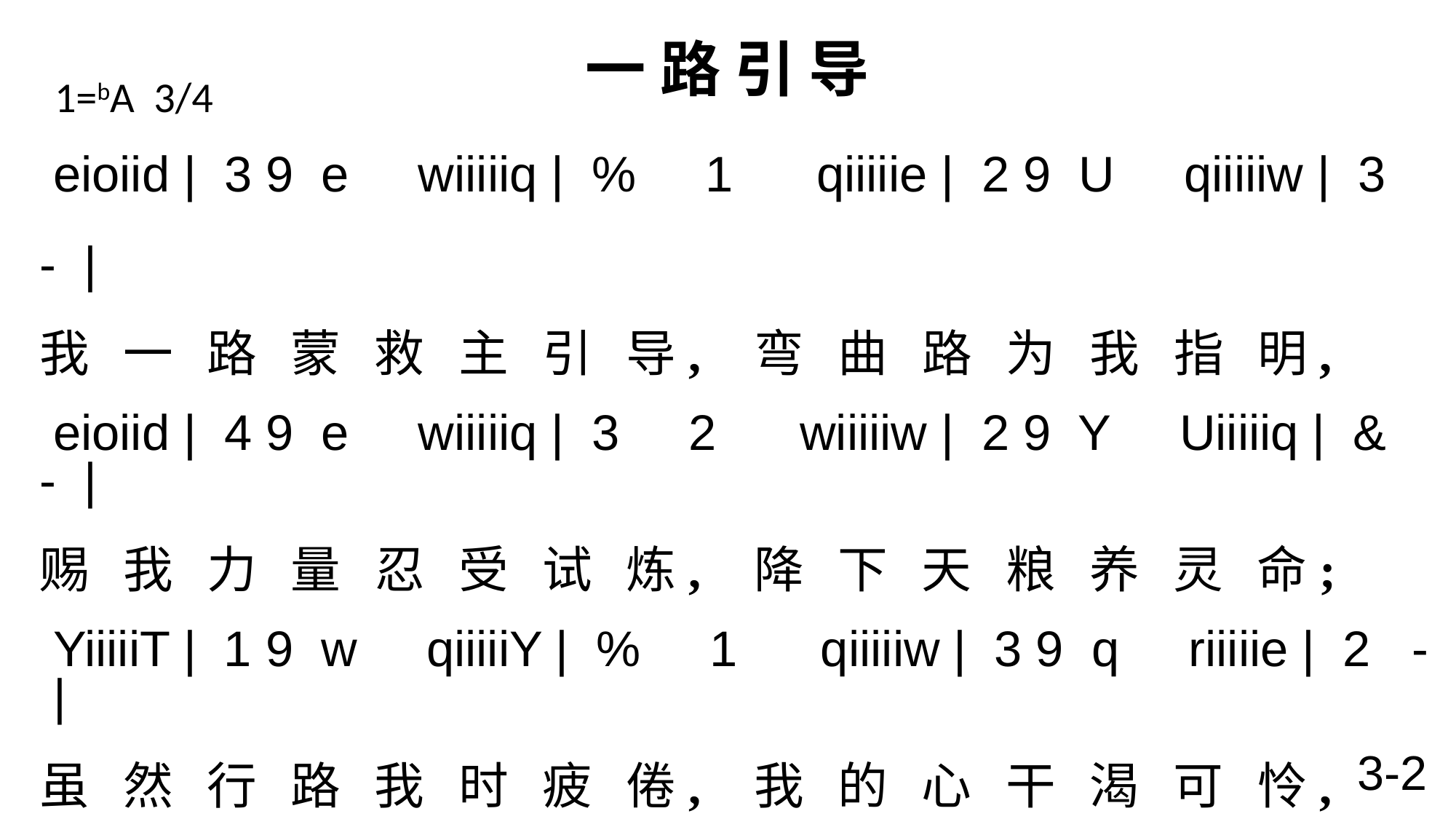

# 一 路 引 导
1=bA  3/4
eioiid |  3 9  e     wiiiiiq |  %     1      qiiiiie |  2 9  U     qiiiiiw |  3   -  |
我   一   路   蒙   救   主   引   导,   弯   曲   路   为   我   指   明,
eioiid |  4 9  e     wiiiiiq |  3     2      wiiiiiw |  2 9  Y     Uiiiiiq |  &   -  |
赐   我   力   量   忍   受   试   炼,   降   下   天   粮   养   灵   命;
 YiiiiiT |  1 9  w     qiiiiiY |  %     1      qiiiiiw |  3 9  q     riiiiie |  2   -  |
虽   然   行   路   我   时   疲   倦,   我   的   心   干   渴   可   怜,
eiiiiir |  5 9  e     wiiiiiq |  2     1      UiiiiiY |  Tiiiiiq     3     2 |  3   -  |
在   我   眼   前   有   灵   磐   石,   乐   哉   是   我   欢   喜   源。
eiiiiir |  5 9  e     wiiiiiq |  2     1      UiiiiiY |  Tiiiiiq     3     2 |  1   -  \
在   我   眼   前   有   灵   磐   石,   乐   哉   是   我   欢   喜   源。
3-2